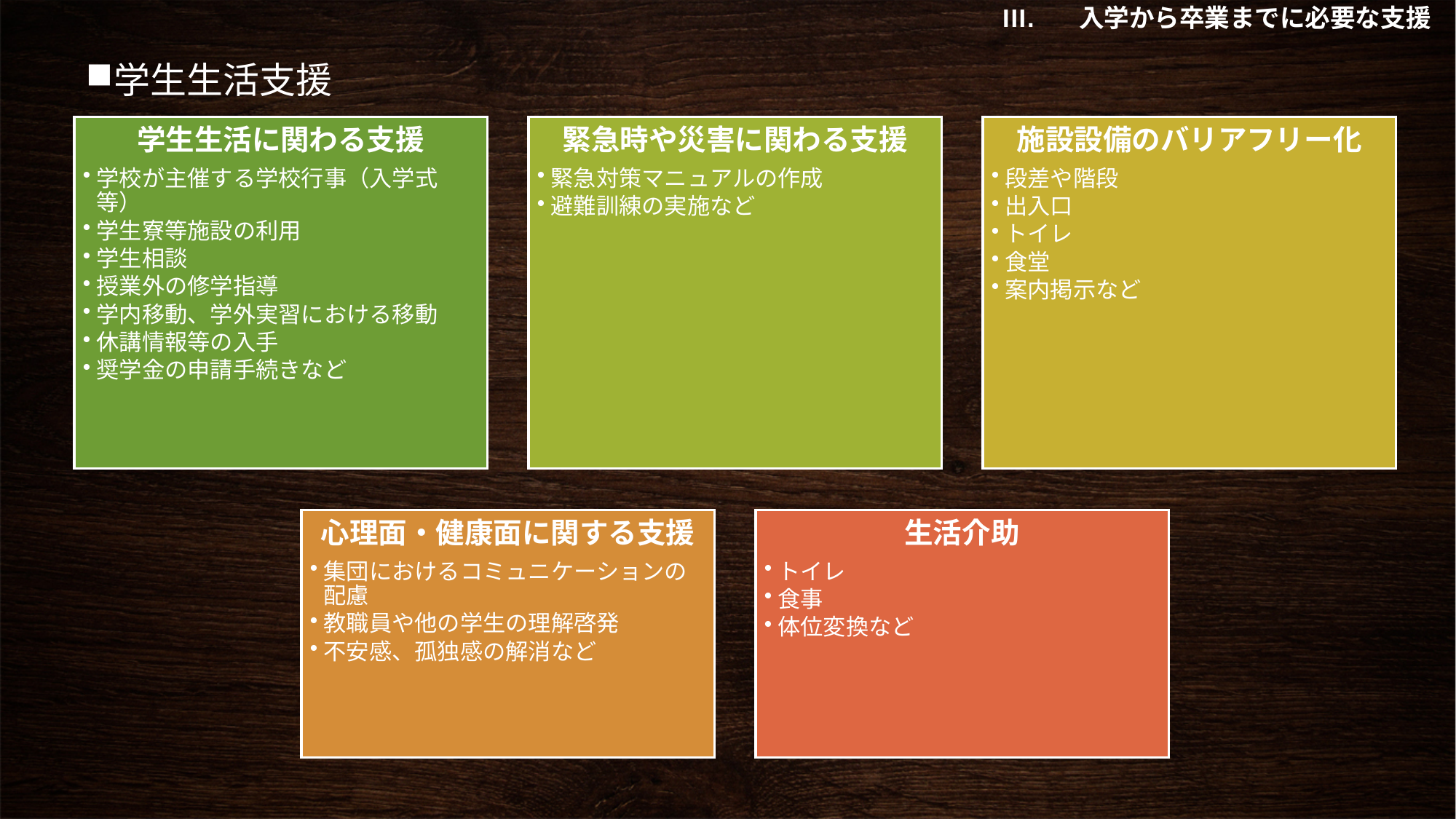

入学から卒業までに必要な支援
学生生活支援
学生生活に関わる支援
学校が主催する学校行事（入学式等）
学生寮等施設の利用
学生相談
授業外の修学指導
学内移動、学外実習における移動
休講情報等の入手
奨学金の申請手続きなど
緊急時や災害に関わる支援
緊急対策マニュアルの作成
避難訓練の実施など
施設設備のバリアフリー化
段差や階段
出入口
トイレ
食堂
案内掲示など
心理面・健康面に関する支援
集団におけるコミュニケーションの配慮
教職員や他の学生の理解啓発
不安感、孤独感の解消など
生活介助
トイレ
食事
体位変換など